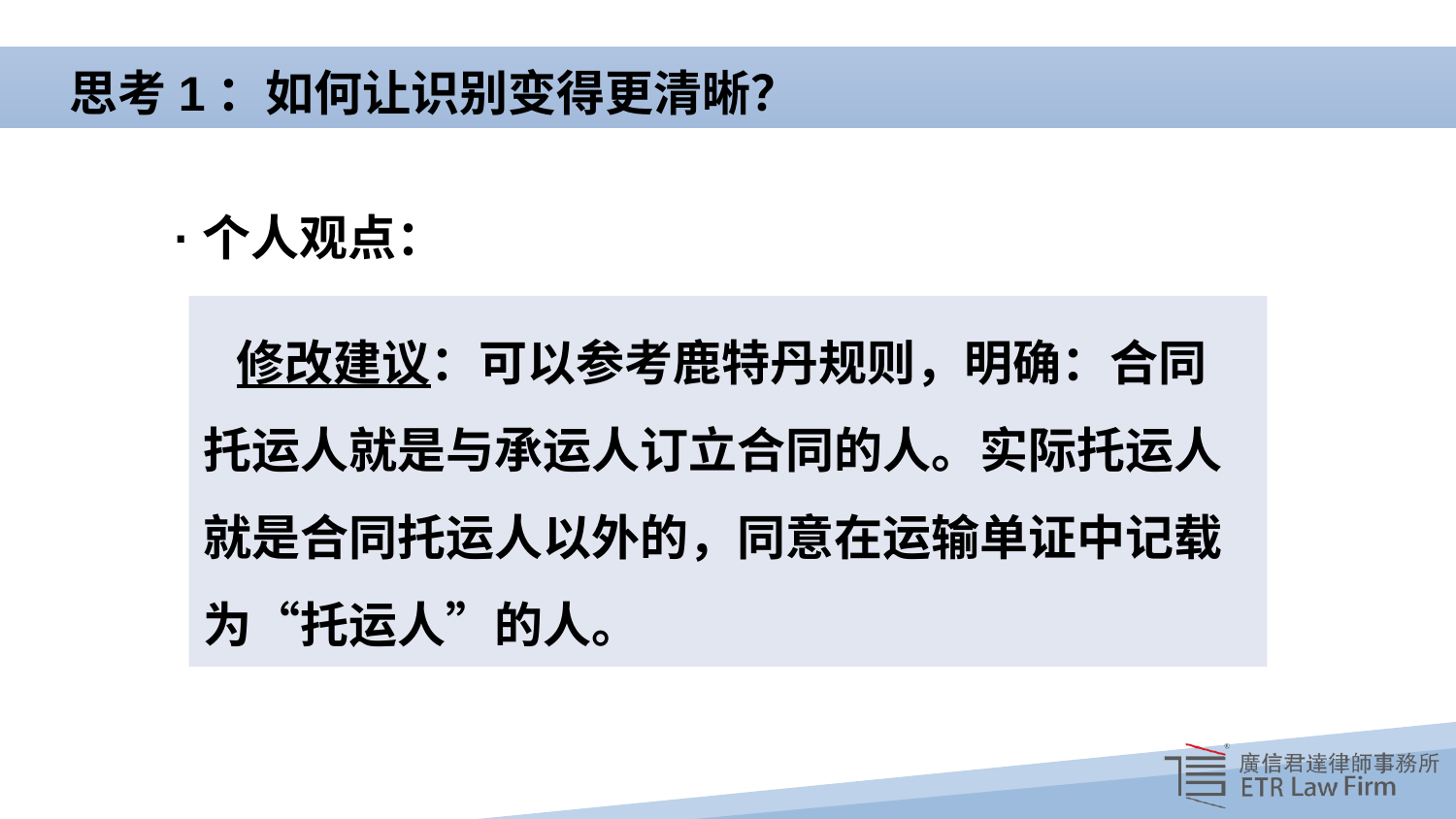

思考1：如何让识别变得更清晰？
·个人观点：

  修改建议：可以参考鹿特丹规则，明确：合同托运人就是与承运人订立合同的人。实际托运人就是合同托运人以外的，同意在运输单证中记载为“托运人”的人。